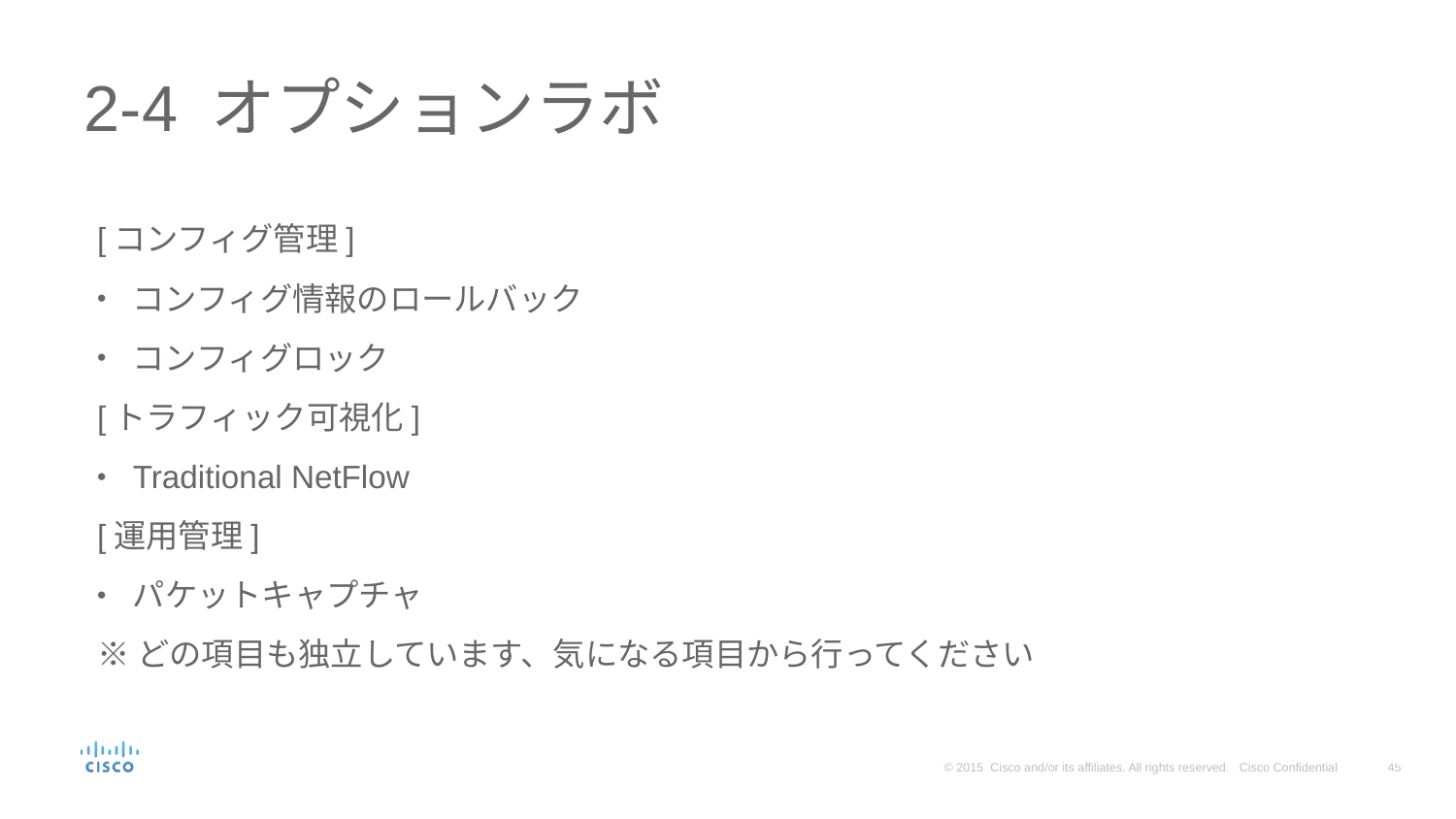

# 2-4 オプションラボ
[コンフィグ管理]
コンフィグ情報のロールバック
コンフィグロック
[トラフィック可視化]
Traditional NetFlow
[運用管理]
パケットキャプチャ
※どの項目も独立しています、気になる項目から行ってください